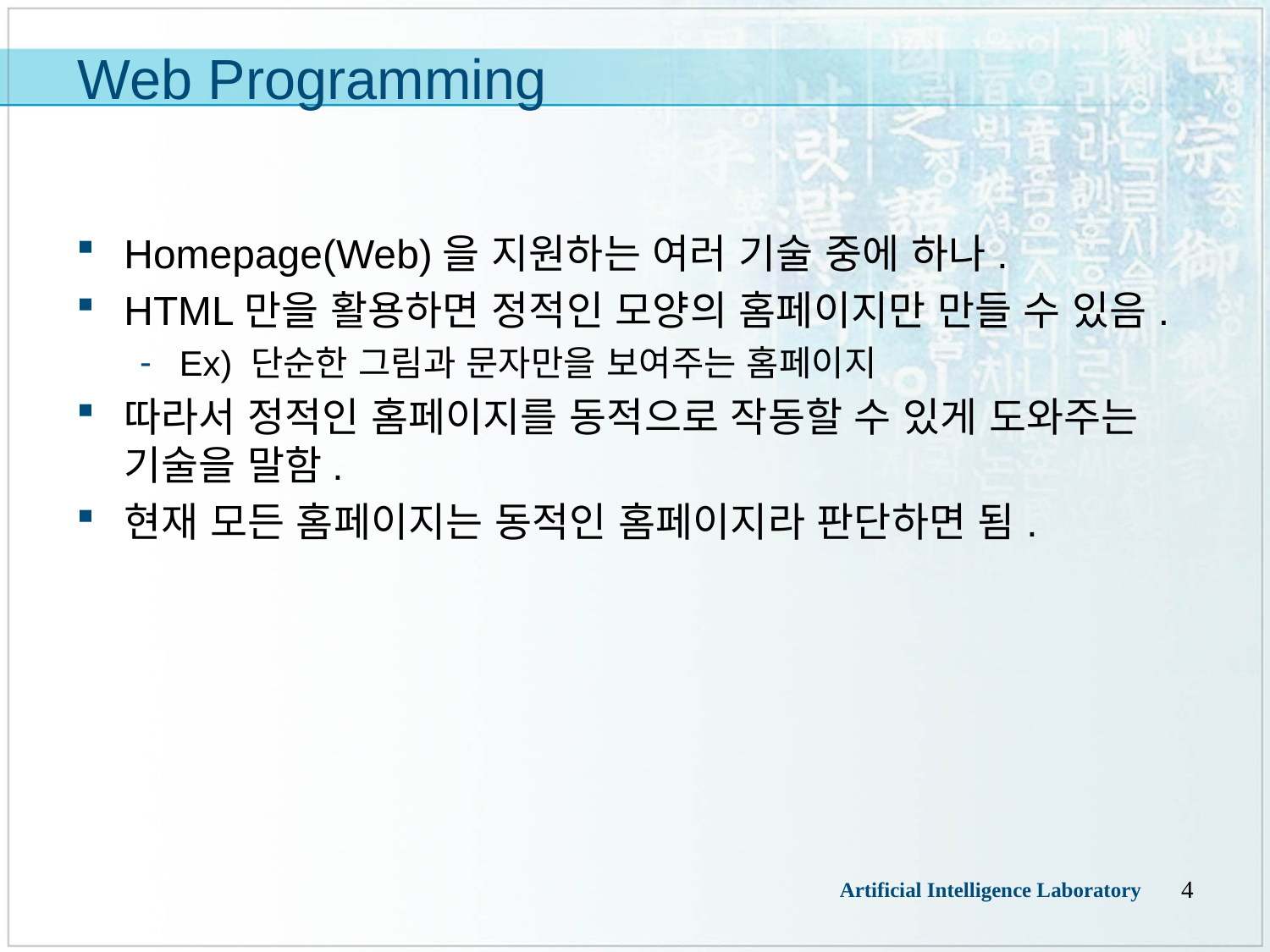

# Web Programming
Homepage(Web)을 지원하는 여러 기술 중에 하나.
HTML만을 활용하면 정적인 모양의 홈페이지만 만들 수 있음.
Ex) 단순한 그림과 문자만을 보여주는 홈페이지
따라서 정적인 홈페이지를 동적으로 작동할 수 있게 도와주는 기술을 말함.
현재 모든 홈페이지는 동적인 홈페이지라 판단하면 됨.

4